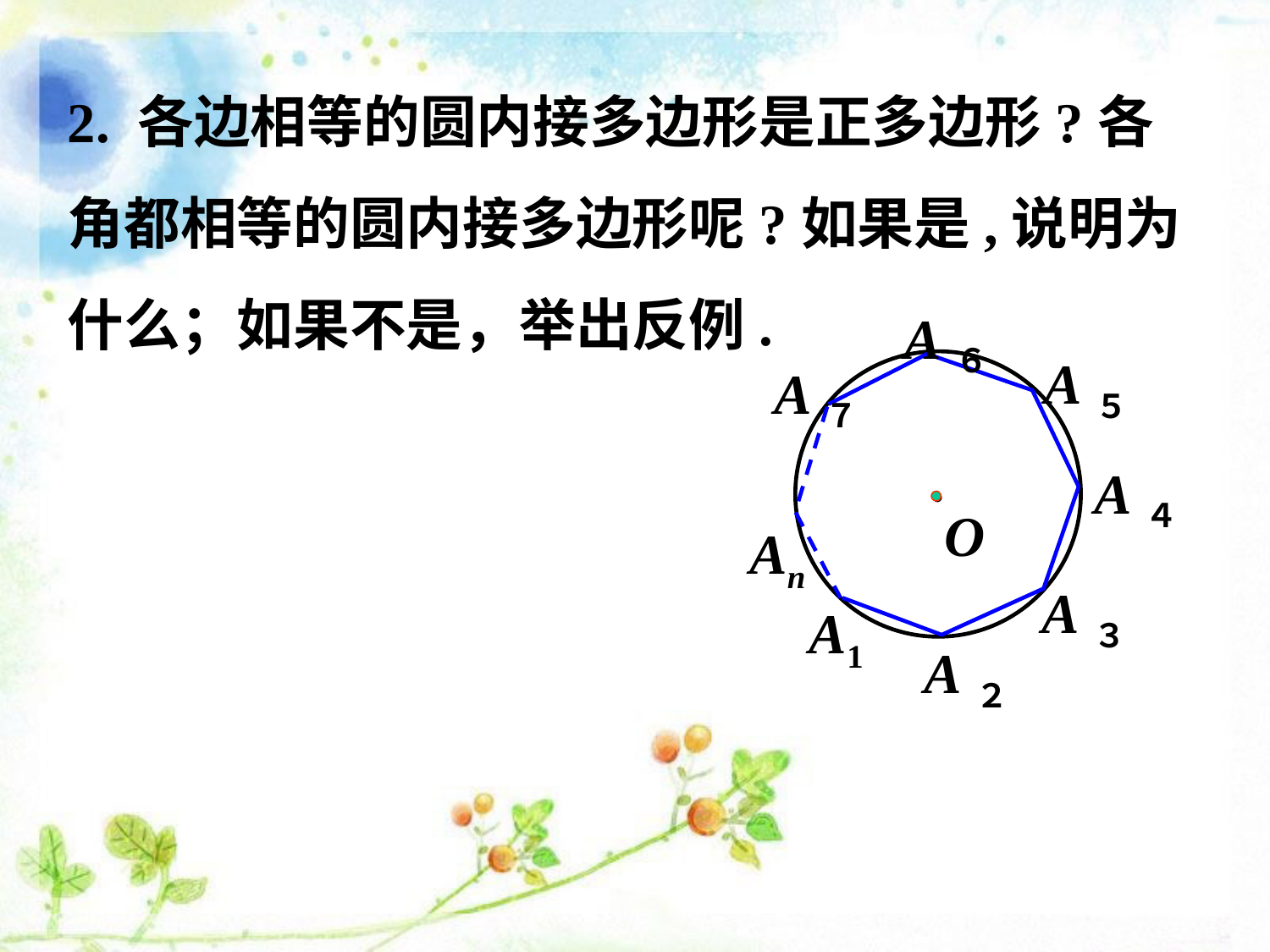

2. 各边相等的圆内接多边形是正多边形?各角都相等的圆内接多边形呢?如果是,说明为什么；如果不是，举出反例.
A６
A５
A７
·

A４

O
An
A３
A1
A２